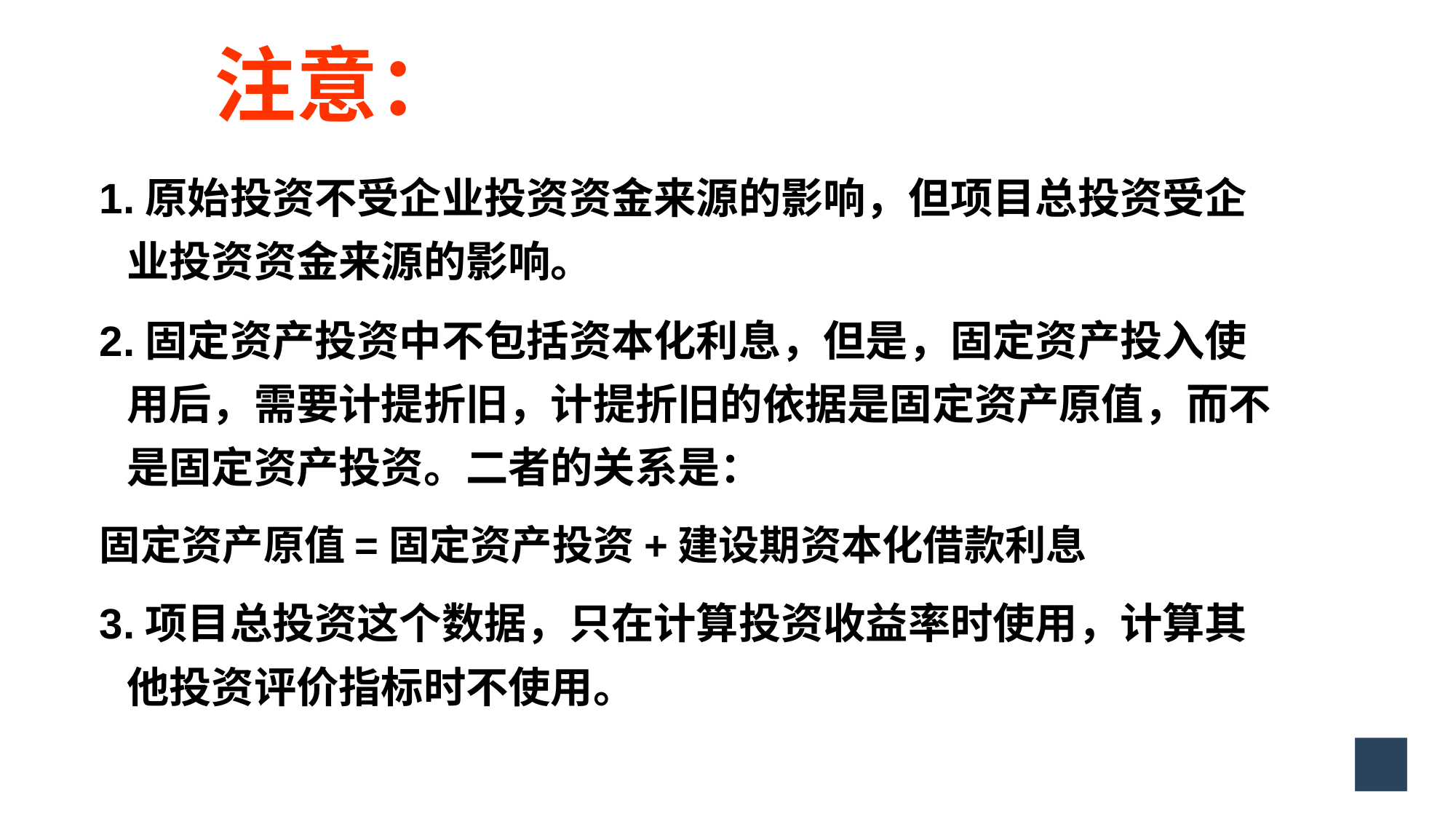

注意：
1.原始投资不受企业投资资金来源的影响，但项目总投资受企业投资资金来源的影响。
2.固定资产投资中不包括资本化利息，但是，固定资产投入使用后，需要计提折旧，计提折旧的依据是固定资产原值，而不是固定资产投资。二者的关系是：
固定资产原值=固定资产投资+建设期资本化借款利息
3.项目总投资这个数据，只在计算投资收益率时使用，计算其他投资评价指标时不使用。